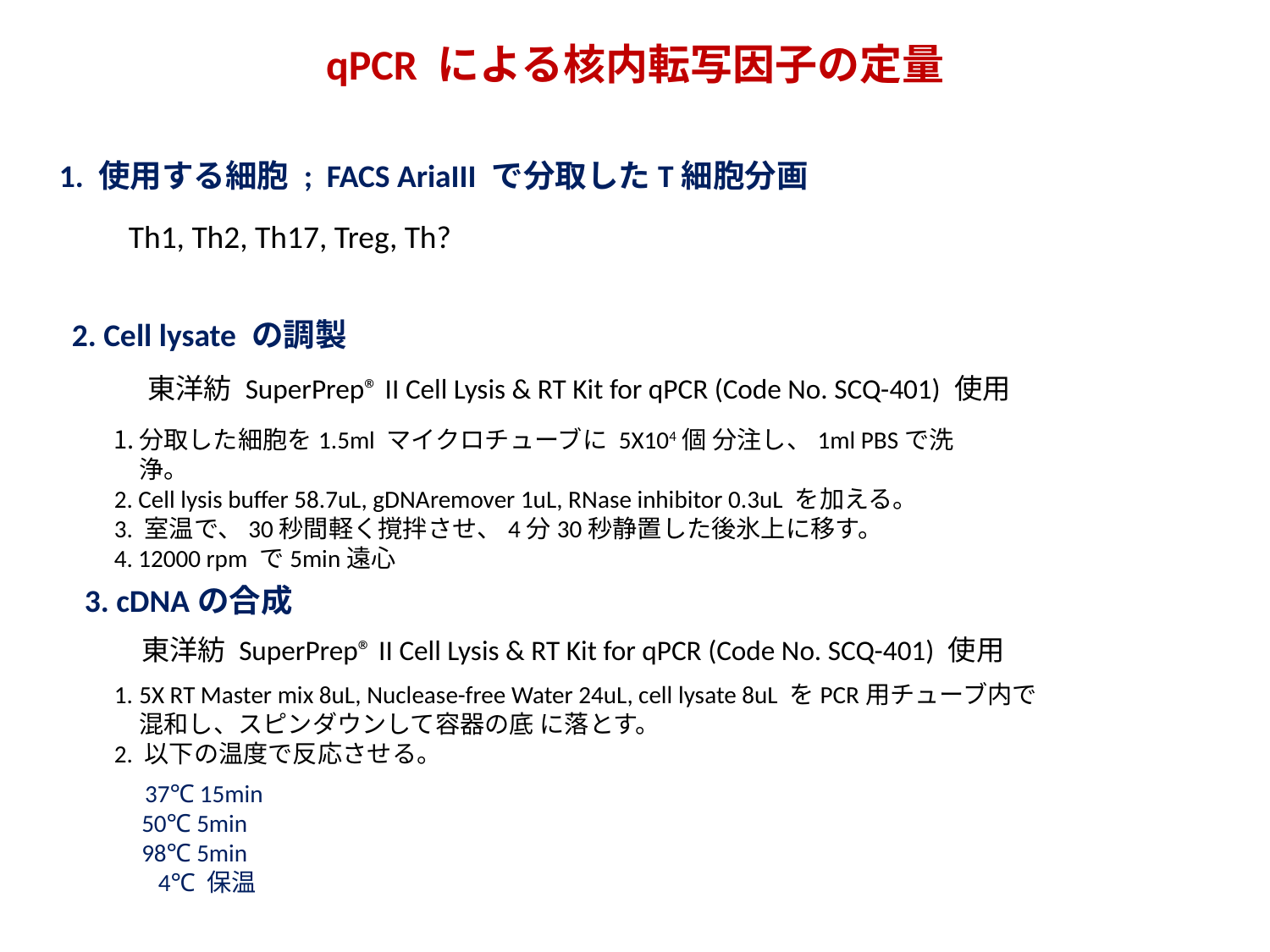

qPCR による核内転写因子の定量
1. 使用する細胞 ;  FACS AriaIII で分取したT細胞分画
Th1, Th2, Th17, Treg, Th?
2. Cell lysate の調製
東洋紡 SuperPrep® II Cell Lysis & RT Kit for qPCR (Code No. SCQ-401) 使用
分取した細胞を1.5ml マイクロチューブに 5X104個 分注し、1ml PBSで洗浄。
2. Cell lysis buffer 58.7uL, gDNAremover 1uL, RNase inhibitor 0.3uL を加える。
3. 室温で、30秒間軽く撹拌させ、4分30秒静置した後氷上に移す。
4. 12000 rpm で5min遠心
3. cDNAの合成
東洋紡 SuperPrep® II Cell Lysis & RT Kit for qPCR (Code No. SCQ-401) 使用
5X RT Master mix 8uL, Nuclease-free Water 24uL, cell lysate 8uL をPCR用チューブ内で混和し、スピンダウンして容器の底 に落とす。
2. 以下の温度で反応させる。
　37℃ 15min
     50℃ 5min
     98℃ 5min
        4℃ 保温